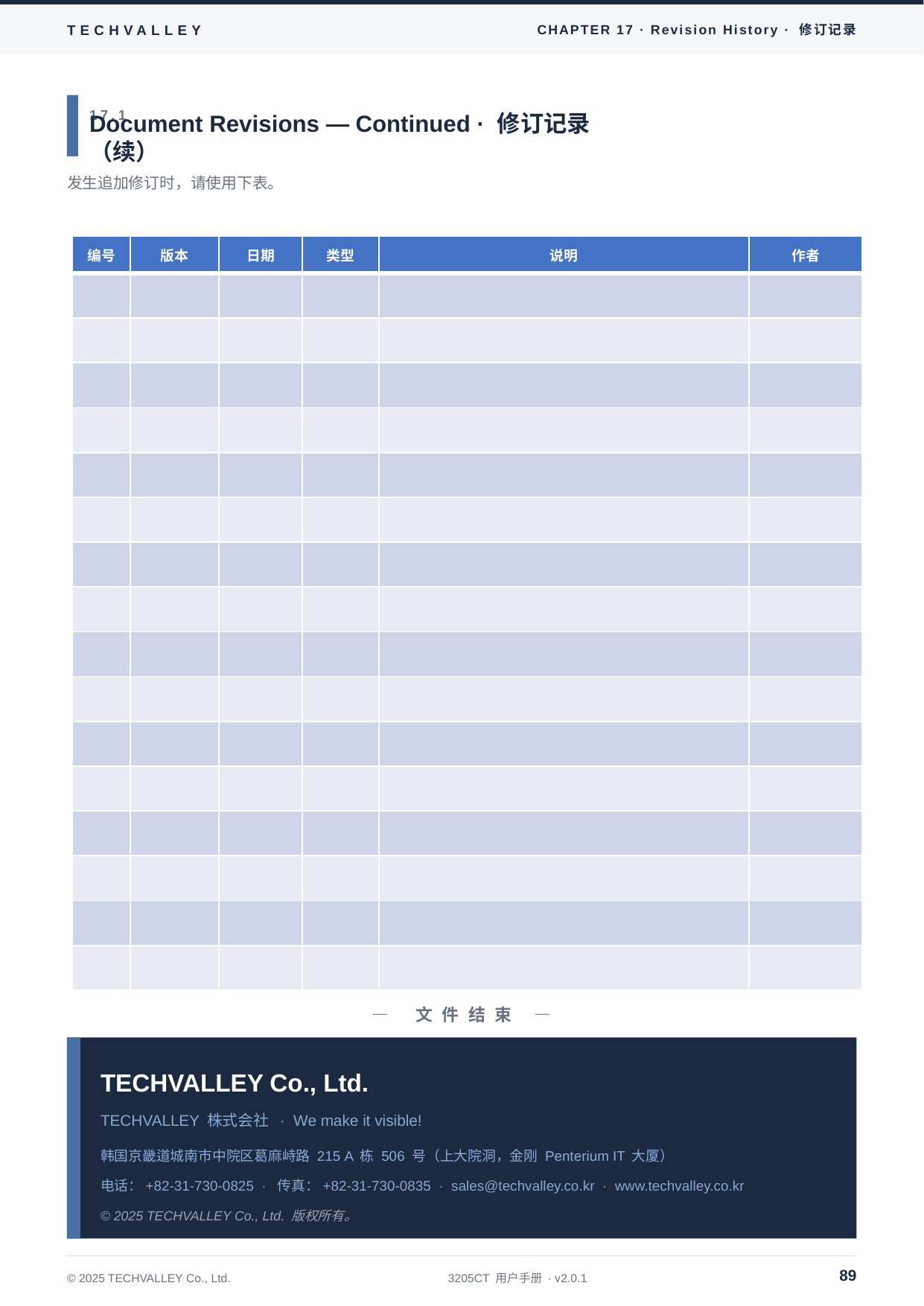

TECHVALLEY
CHAPTER 17 · Revision History · 修订记录

17.1
Document Revisions — Continued · 修订记录（续）
发生追加修订时，请使用下表。
| 编号 | 版本 | 日期 | 类型 | 说明 | 作者 |
| --- | --- | --- | --- | --- | --- |
|  |  |  |  |  |  |
|  |  |  |  |  |  |
|  |  |  |  |  |  |
|  |  |  |  |  |  |
|  |  |  |  |  |  |
|  |  |  |  |  |  |
|  |  |  |  |  |  |
|  |  |  |  |  |  |
|  |  |  |  |  |  |
|  |  |  |  |  |  |
|  |  |  |  |  |  |
|  |  |  |  |  |  |
|  |  |  |  |  |  |
|  |  |  |  |  |  |
|  |  |  |  |  |  |
|  |  |  |  |  |  |
— 文件结束 —

3205CT 用户手册 · v2.0.1 · © 2025 TECHVALLEY Co., Ltd.
TECHVALLEY Co., Ltd.
TECHVALLEY 株式会社  ·  We make it visible!
韩国京畿道城南市中院区葛麻峙路 215 A 栋 506 号（上大院洞，金刚 Penterium IT 大厦）
电话：+82-31-730-0825  ·  传真：+82-31-730-0835  ·  sales@techvalley.co.kr  ·  www.techvalley.co.kr
© 2025 TECHVALLEY Co., Ltd. 版权所有。

89
© 2025 TECHVALLEY Co., Ltd.
3205CT 用户手册 · v2.0.1